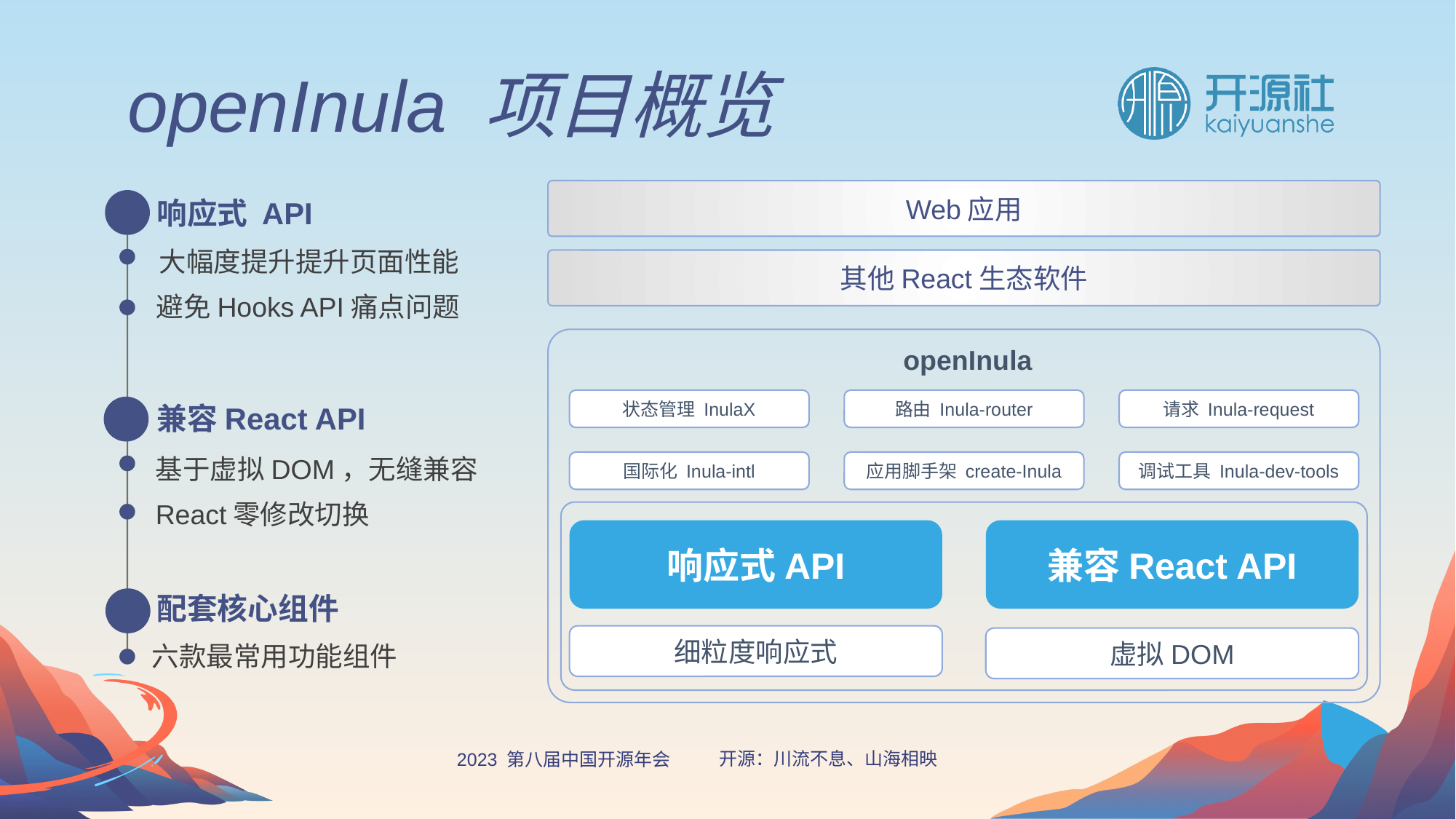

openInula 项目概览
Web应用
其他React生态软件

openInula
状态管理 InulaX
路由 Inula-router
请求 Inula-request
国际化 Inula-intl
应用脚手架 create-Inula
调试工具 Inula-dev-tools

响应式API
兼容React API
细粒度响应式
虚拟DOM

响应式 API
大幅度提升提升页面性能
避免Hooks API痛点问题
兼容React API
基于虚拟DOM，无缝兼容
React零修改切换
配套核心组件
六款最常用功能组件